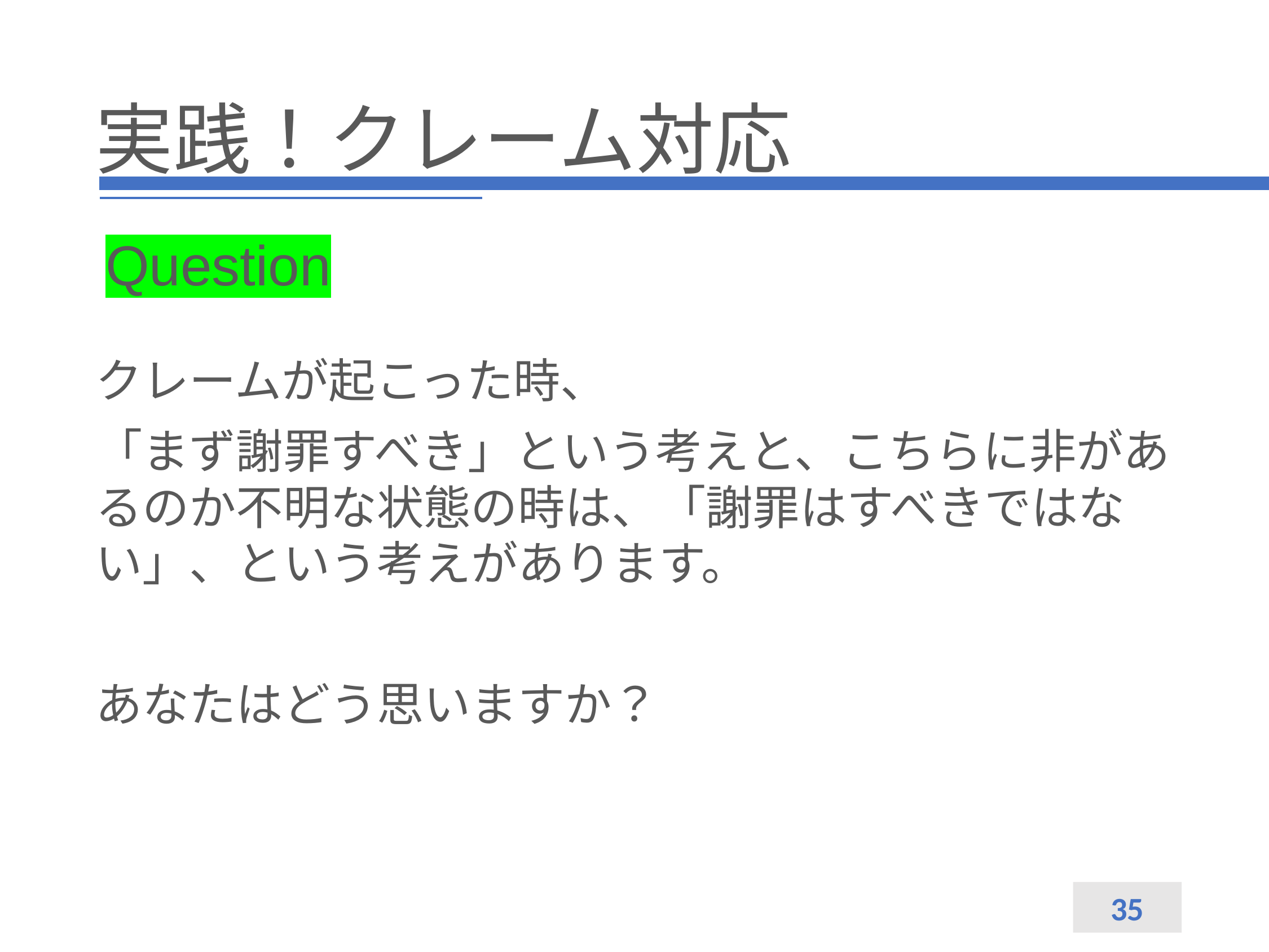

# 実践！クレーム対応
Question
クレームが起こった時、
「まず謝罪すべき」という考えと、こちらに非があるのか不明な状態の時は、「謝罪はすべきではない」、という考えがあります。

あなたはどう思いますか？
35